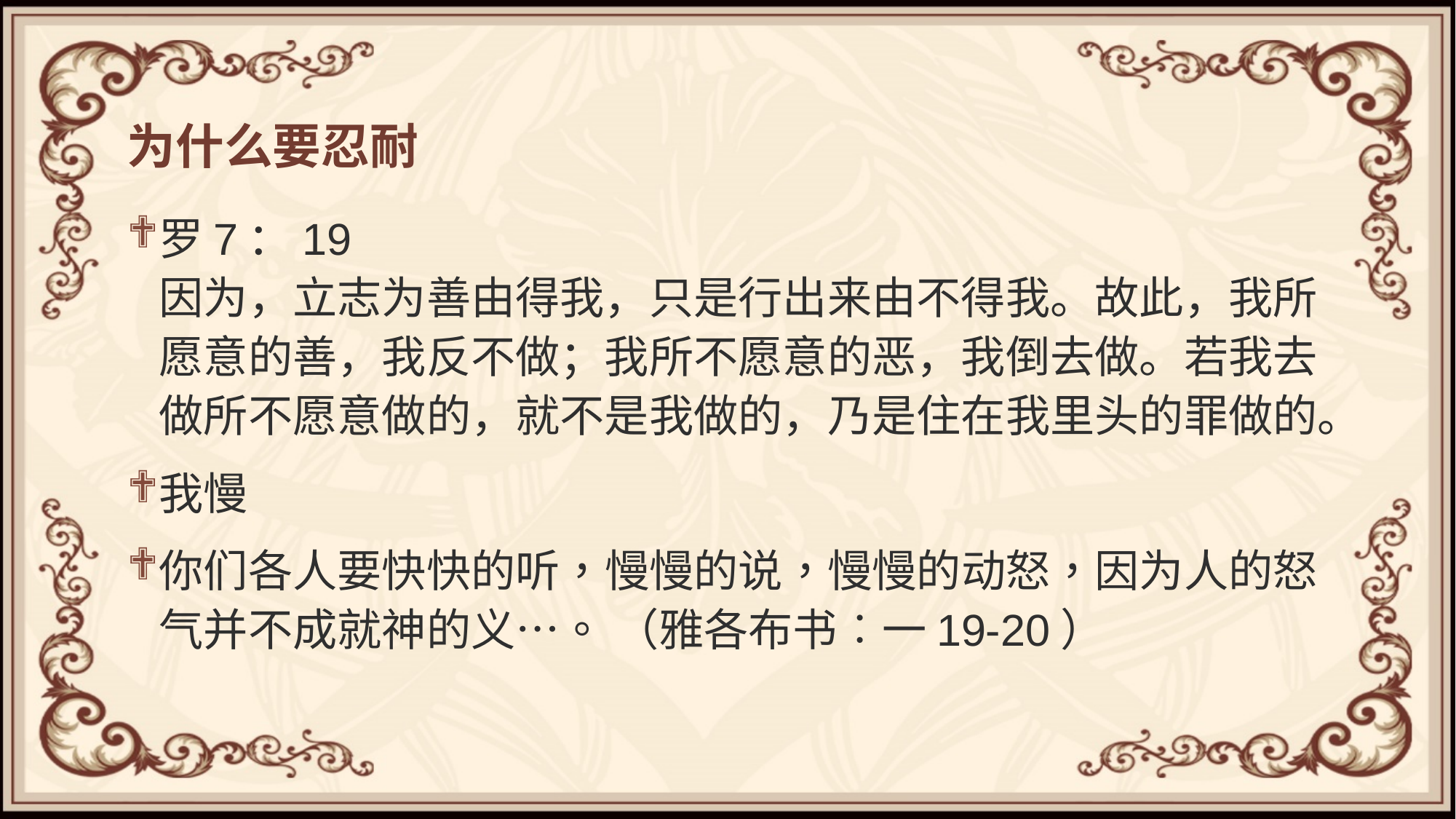

# 为什么要忍耐
罗7：19
因为，立志为善由得我，只是行出来由不得我。故此，我所愿意的善，我反不做；我所不愿意的恶，我倒去做。若我去做所不愿意做的，就不是我做的，乃是住在我里头的罪做的。
我慢
你们各人要快快的听，慢慢的说，慢慢的动怒，因为人的怒气并不成就神的义⋯。 （雅各布书︰一19-20）